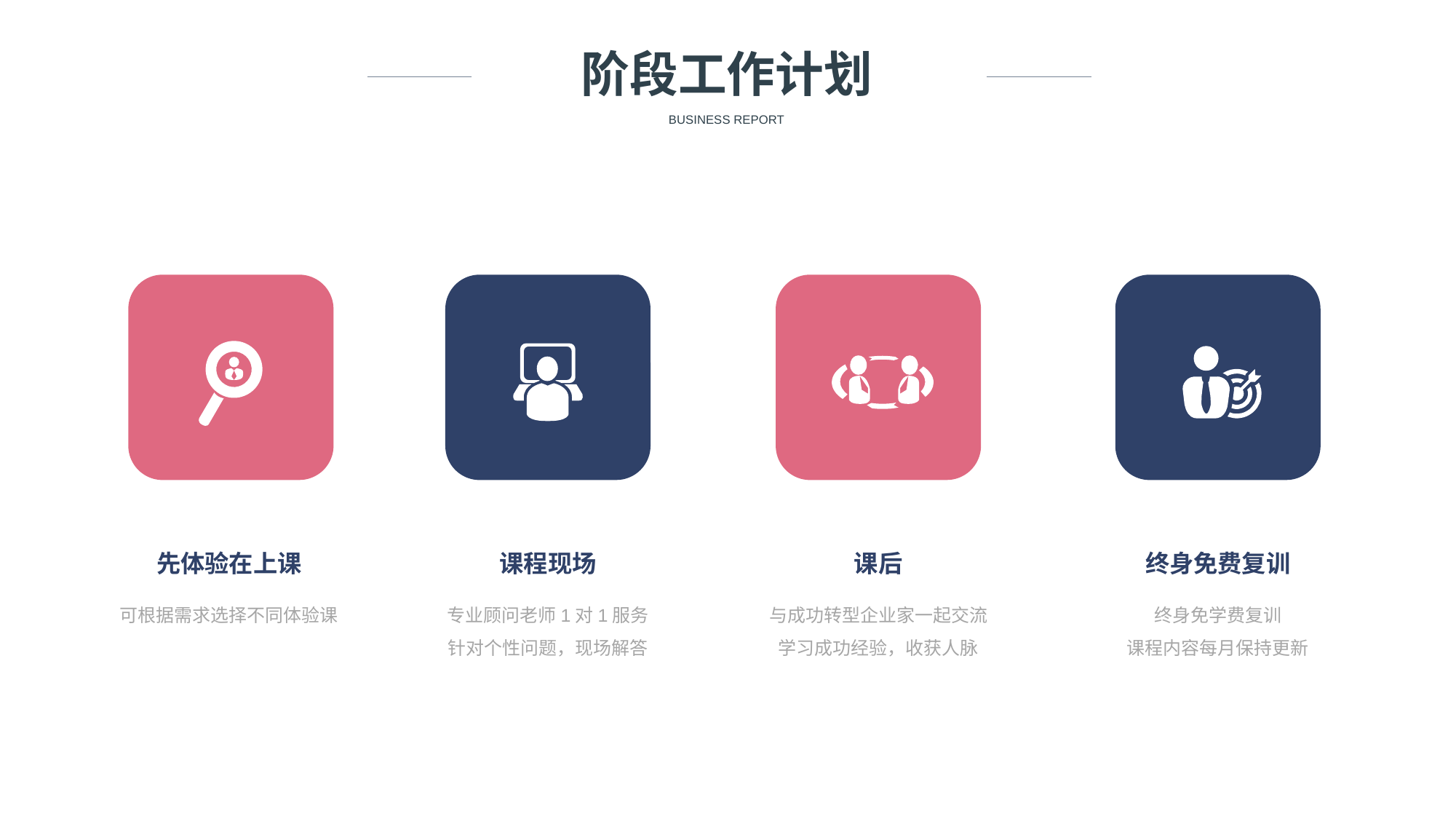

阶段工作计划
BUSINESS REPORT

先体验在上课
课程现场
课后
终身免费复训
可根据需求选择不同体验课
专业顾问老师1对1服务
针对个性问题，现场解答
与成功转型企业家一起交流
学习成功经验，收获人脉
终身免学费复训
课程内容每月保持更新